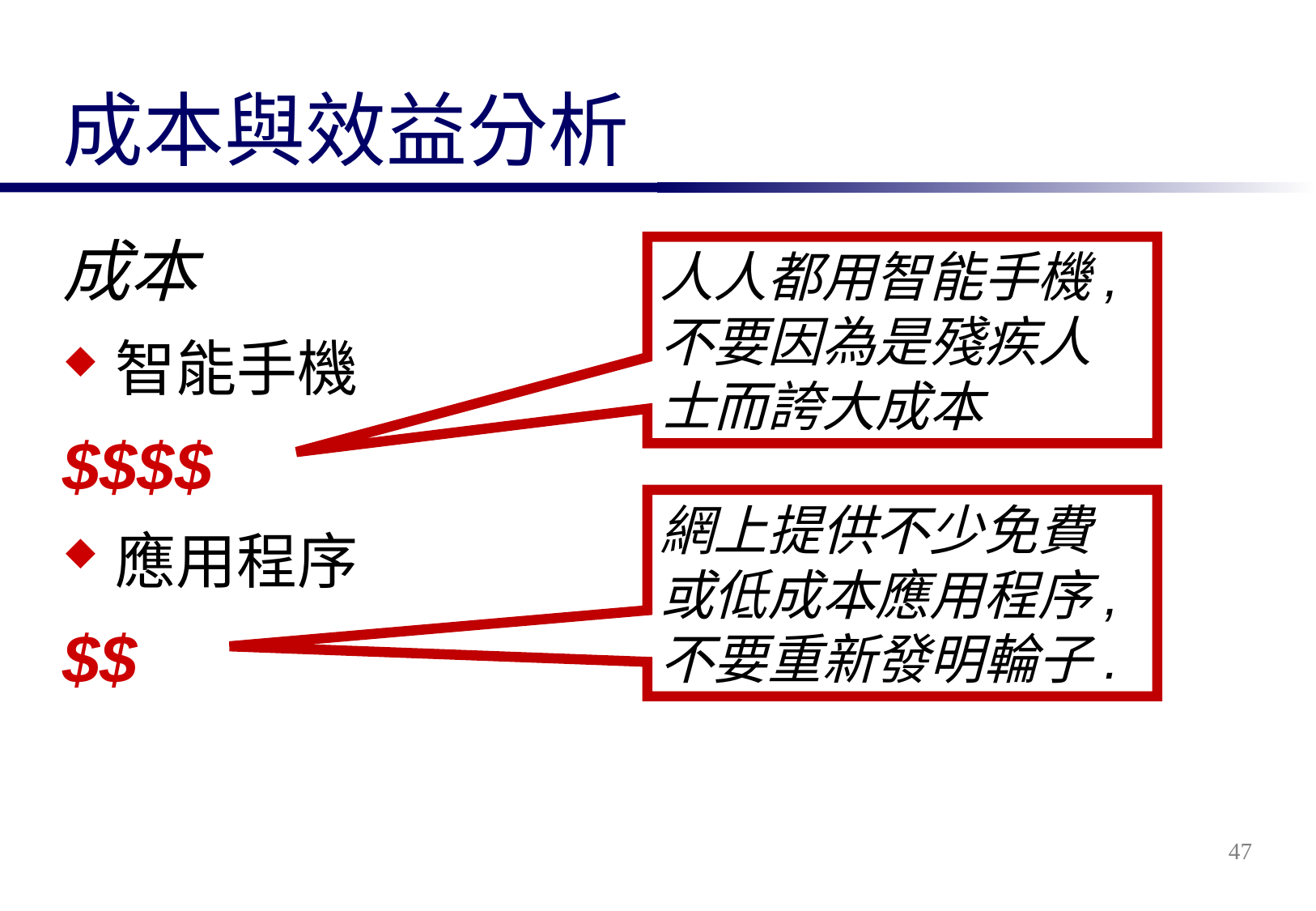

# 成本與效益分析
成本
智能手機
$$$$
人人都用智能手機,
不要因為是殘疾人士而誇大成本
網上提供不少免費或低成本應用程序,
不要重新發明輪子.
應用程序
$$
47